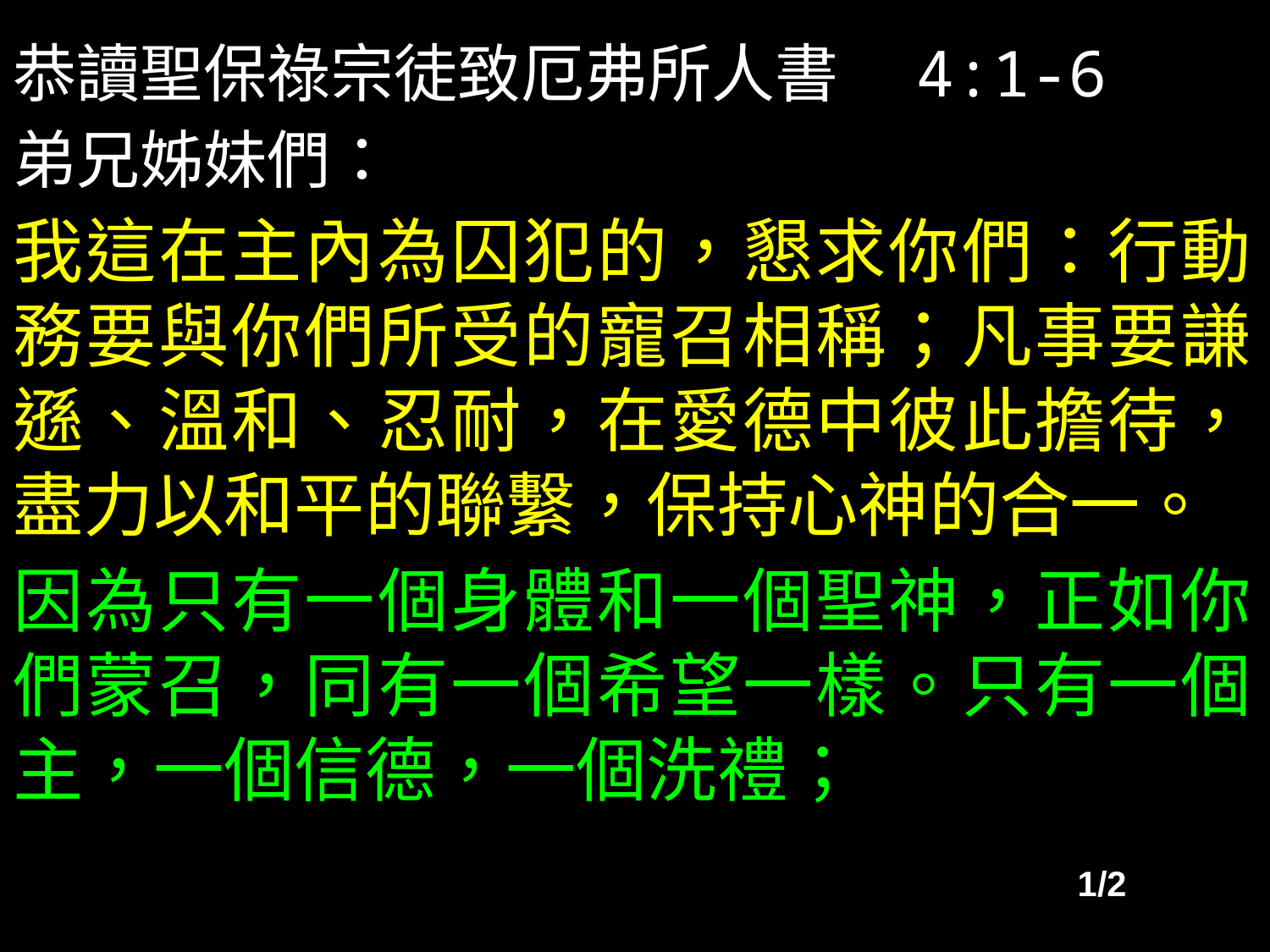

恭讀聖保祿宗徒致厄弗所人書　4:1-6
弟兄姊妹們：
我這在主內為囚犯的，懇求你們：行動務要與你們所受的寵召相稱；凡事要謙遜、溫和、忍耐，在愛德中彼此擔待，盡力以和平的聯繫，保持心神的合一。
因為只有一個身體和一個聖神，正如你們蒙召，同有一個希望一樣。只有一個主，一個信德，一個洗禮；
1/2